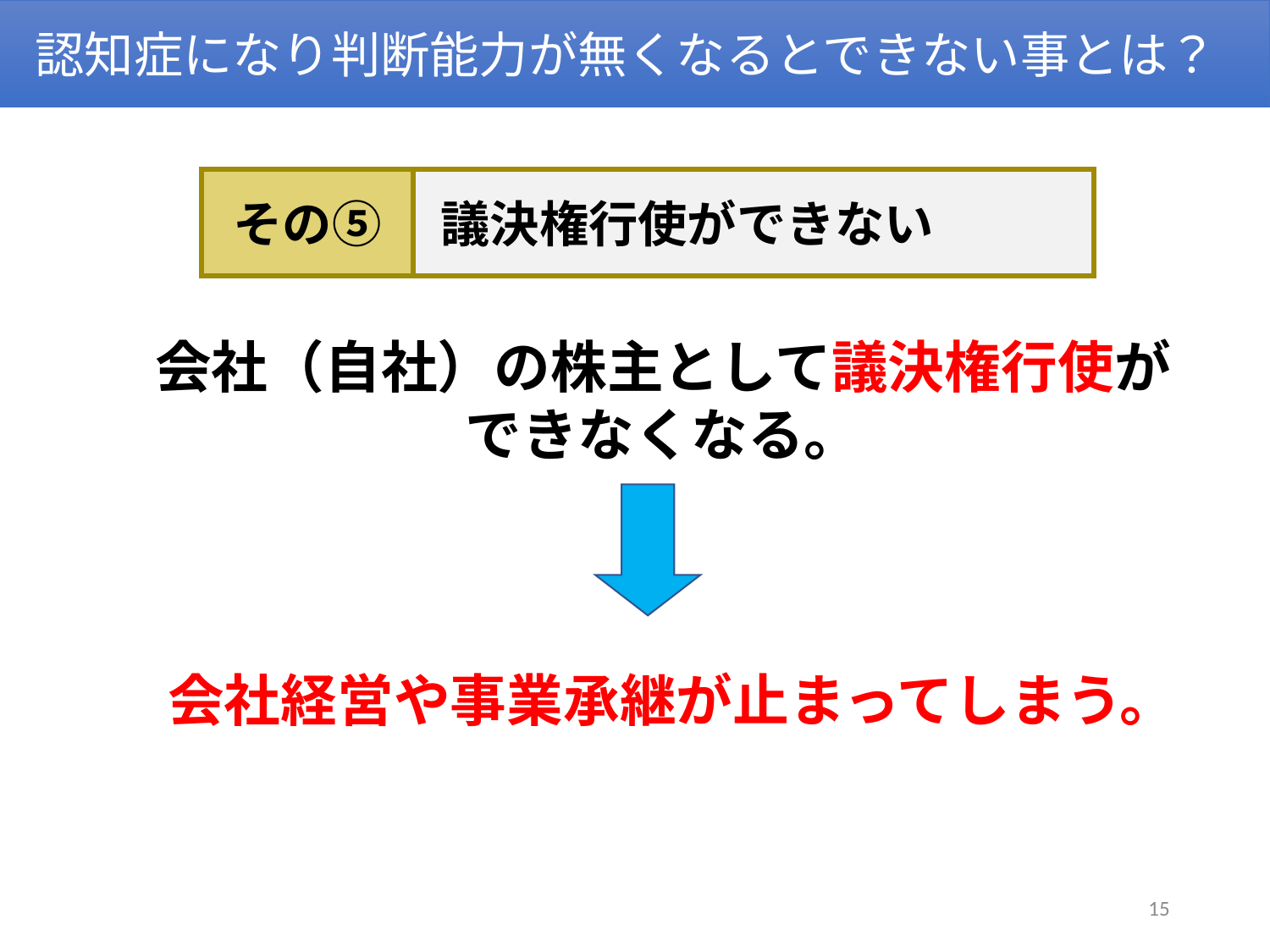

認知症になり判断能力が無くなるとできない事とは？
議決権行使ができない
その⑤

会社（自社）の株主として議決権行使が
できなくなる。

会社経営や事業承継が止まってしまう。
15